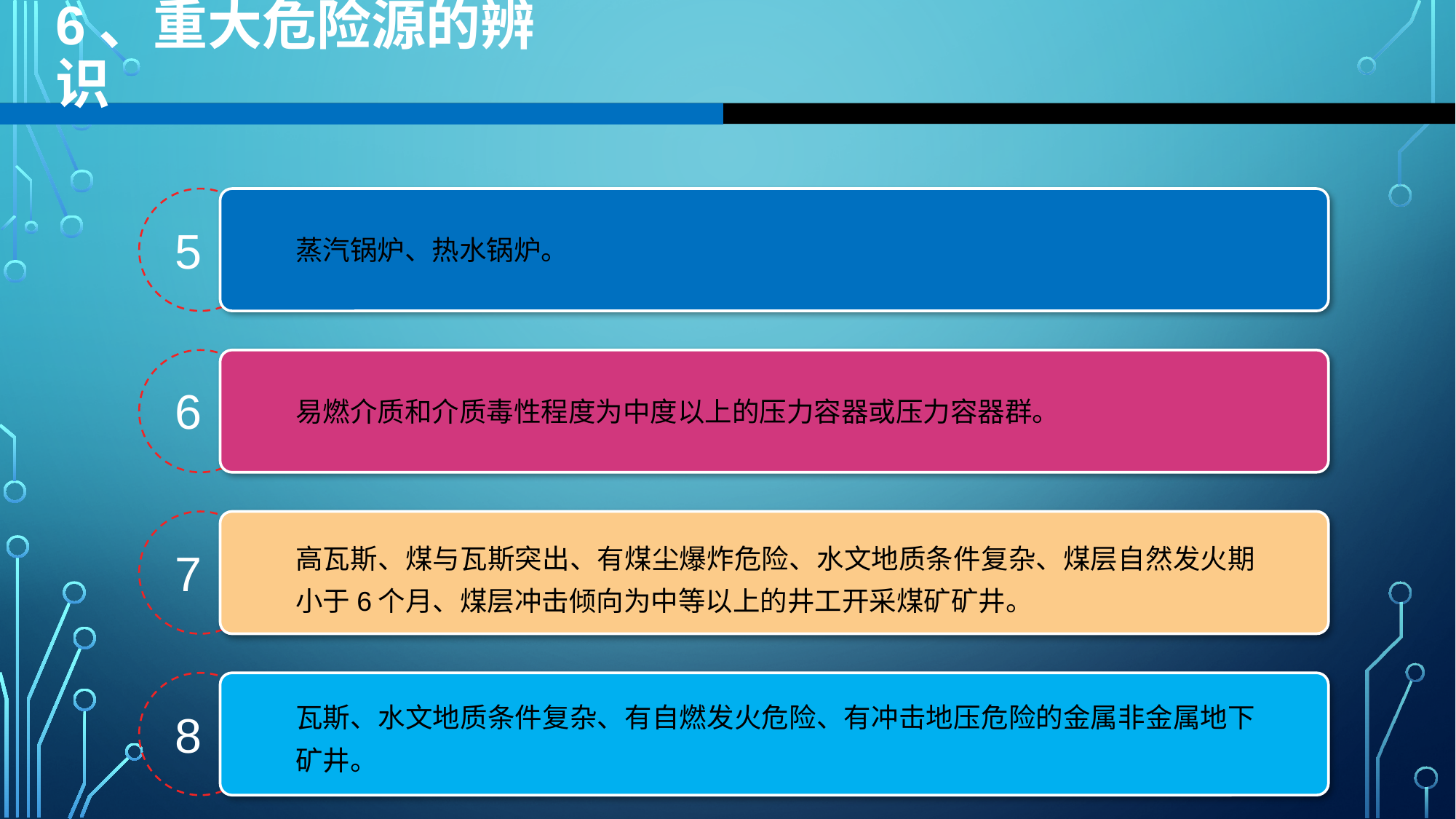

6、重大危险源的辨识

5
蒸汽锅炉、热水锅炉。

6
易燃介质和介质毒性程度为中度以上的压力容器或压力容器群。

高瓦斯、煤与瓦斯突出、有煤尘爆炸危险、水文地质条件复杂、煤层自然发火期小于6个月、煤层冲击倾向为中等以上的井工开采煤矿矿井。
7

瓦斯、水文地质条件复杂、有自燃发火危险、有冲击地压危险的金属非金属地下矿井。
8